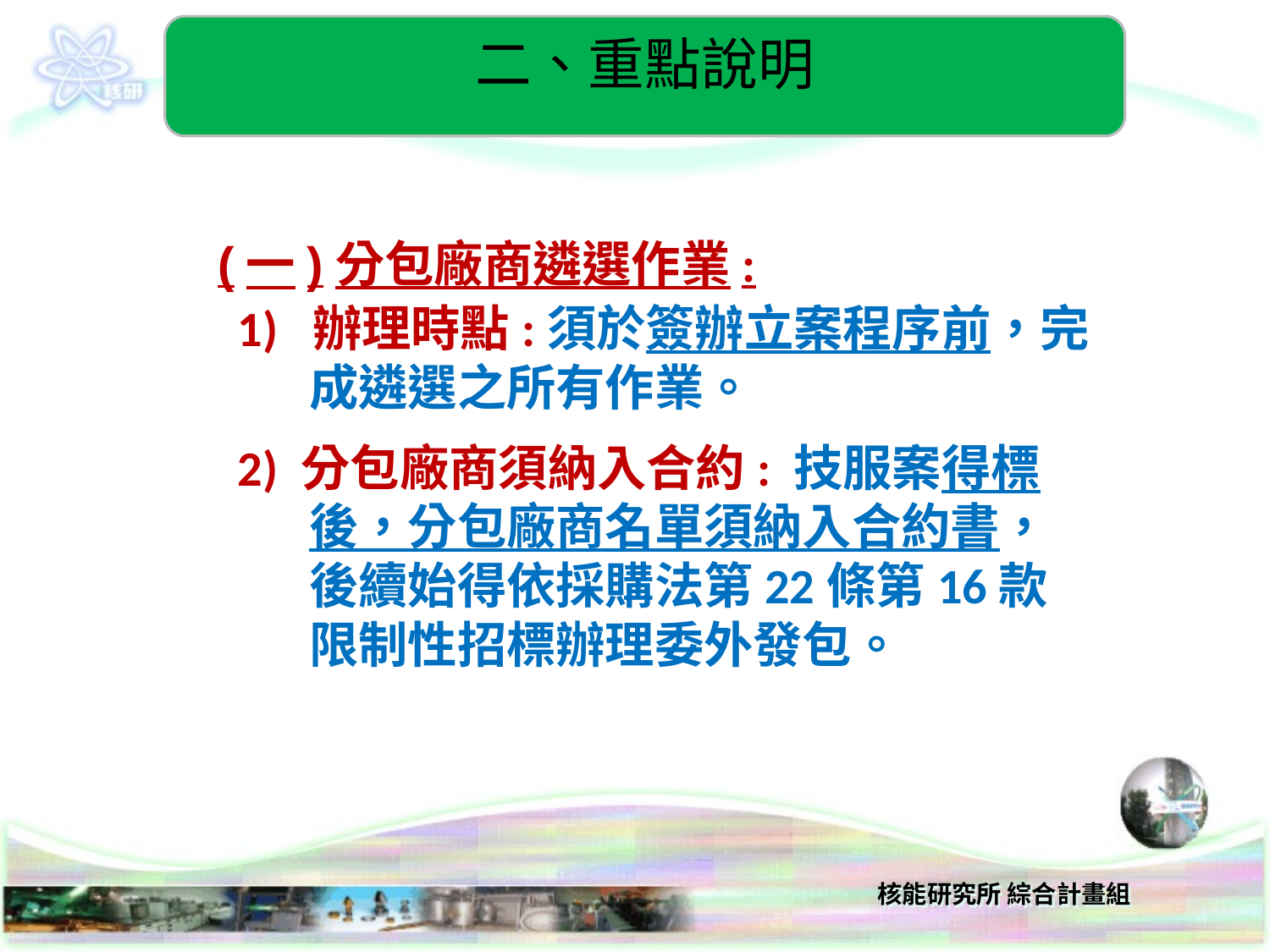

二、重點說明

(一)分包廠商遴選作業:
1)  辦理時點:須於簽辦立案程序前，完成遴選之所有作業。
2) 分包廠商須納入合約: 技服案得標後，分包廠商名單須納入合約書，後續始得依採購法第22條第16款限制性招標辦理委外發包。
4